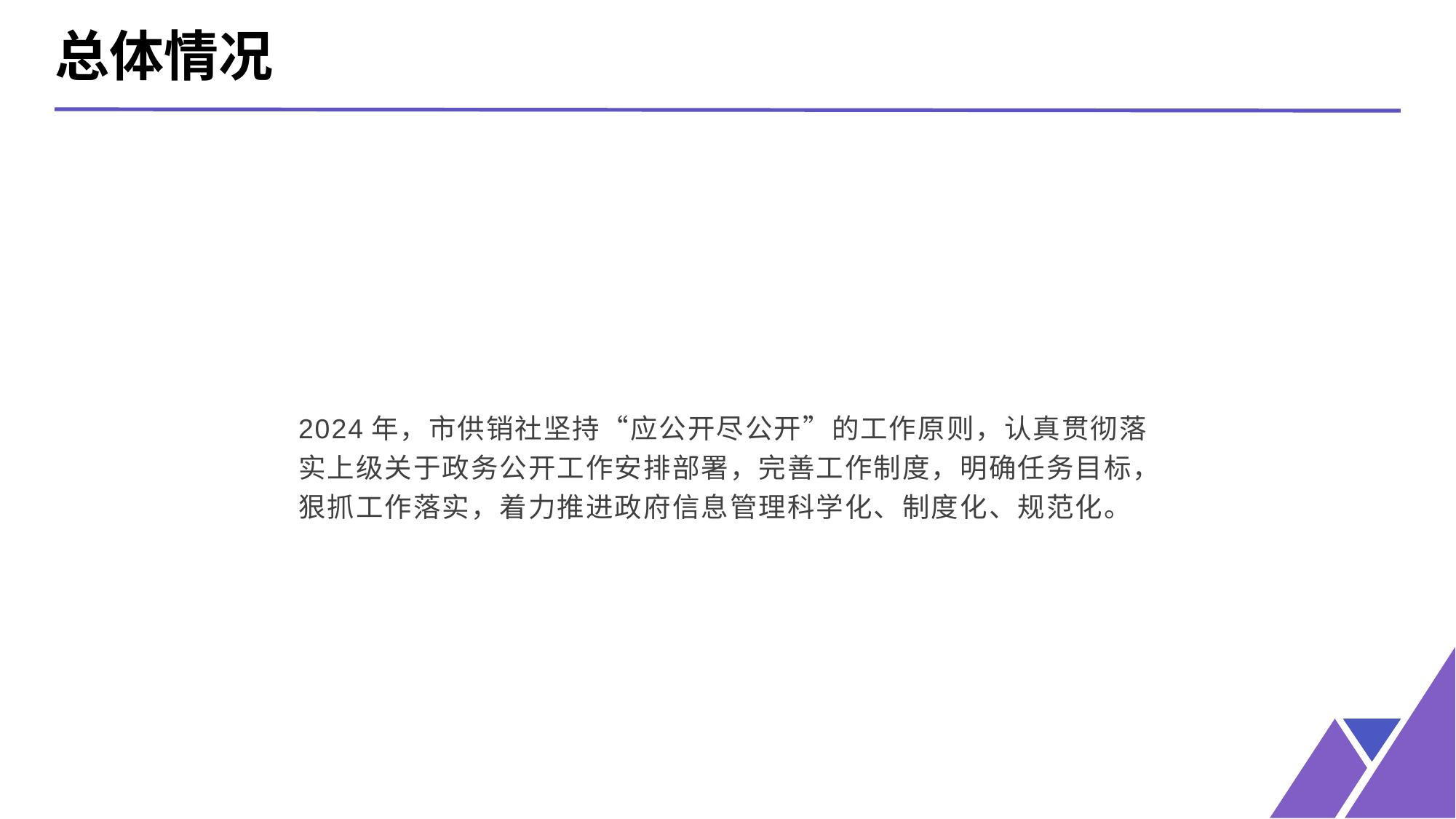

总体情况
2024年，市供销社坚持“应公开尽公开”的工作原则，认真贯彻落实上级关于政务公开工作安排部署，完善工作制度，明确任务目标，狠抓工作落实，着力推进政府信息管理科学化、制度化、规范化。